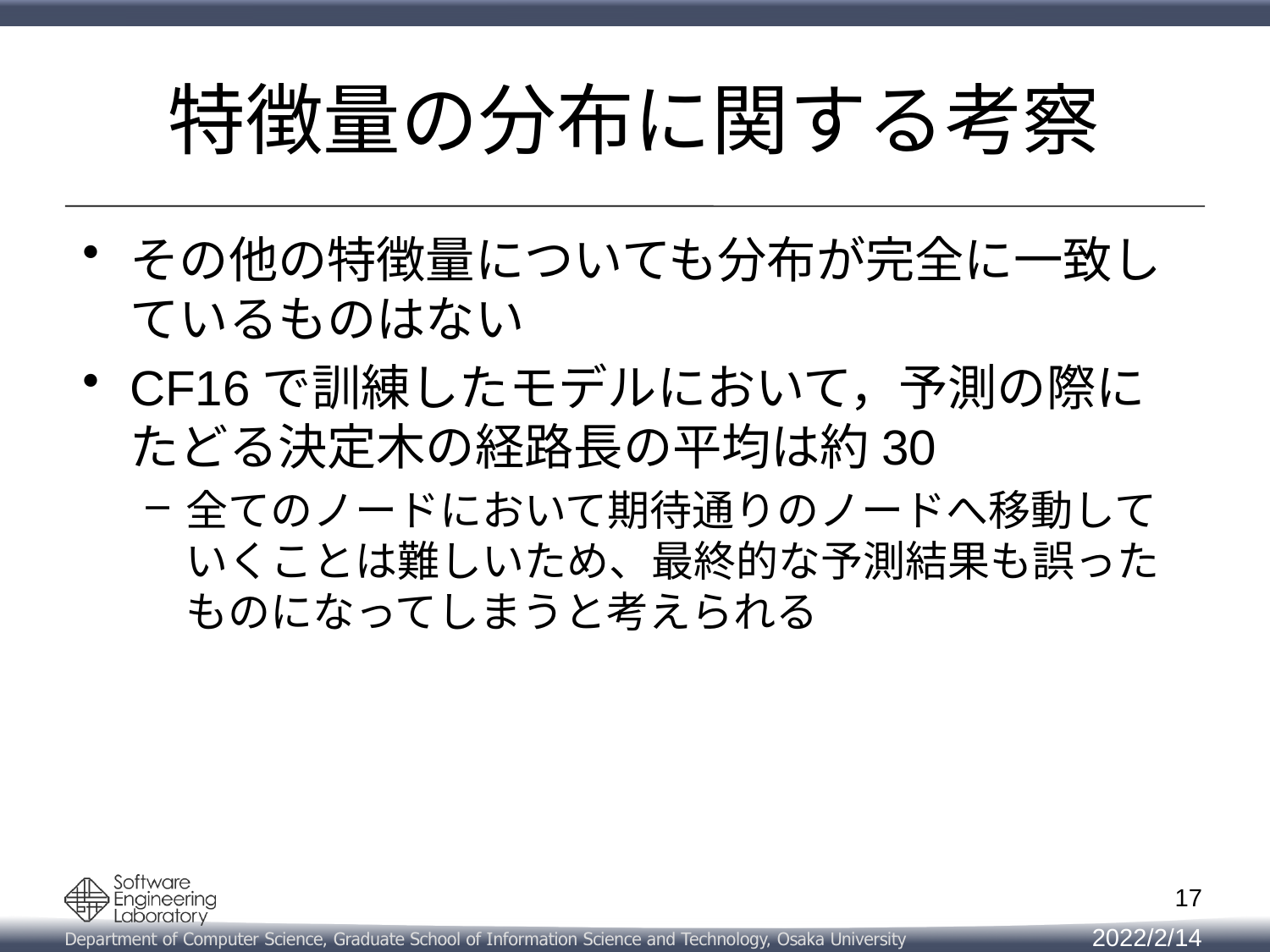

# 特徴量の分布に関する考察
その他の特徴量についても分布が完全に一致しているものはない
CF16で訓練したモデルにおいて，予測の際にたどる決定木の経路長の平均は約30
全てのノードにおいて期待通りのノードへ移動していくことは難しいため、最終的な予測結果も誤ったものになってしまうと考えられる
17
2022/2/14